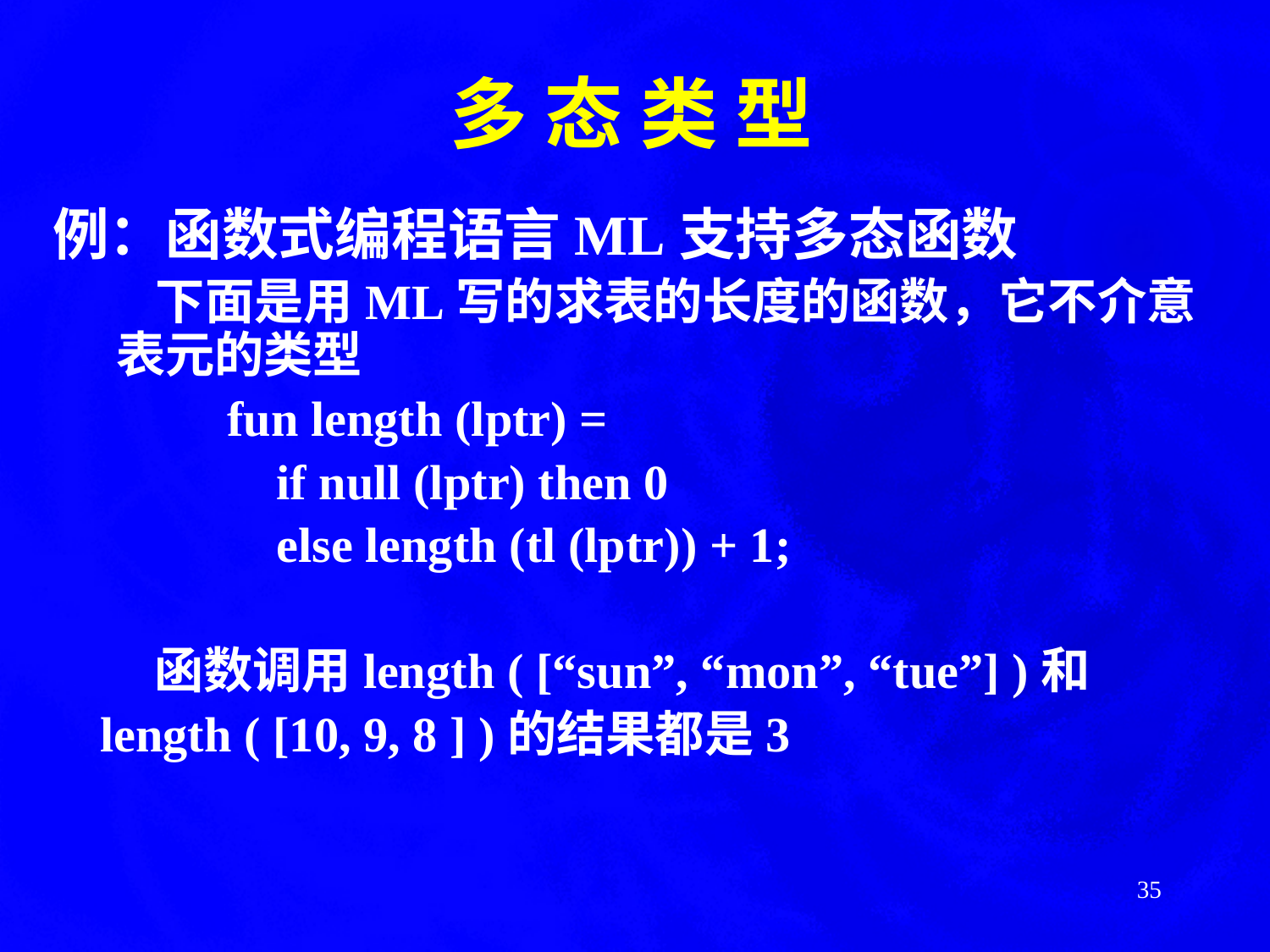

多 态 类 型
例：函数式编程语言ML支持多态函数
	下面是用ML写的求表的长度的函数，它不介意
表元的类型
		fun length (lptr) =
		    if null (lptr) then 0
		    else length (tl (lptr)) + 1;

        函数调用length ( [“sun”, “mon”, “tue”] )和
	length ( [10, 9, 8 ] )的结果都是3
35